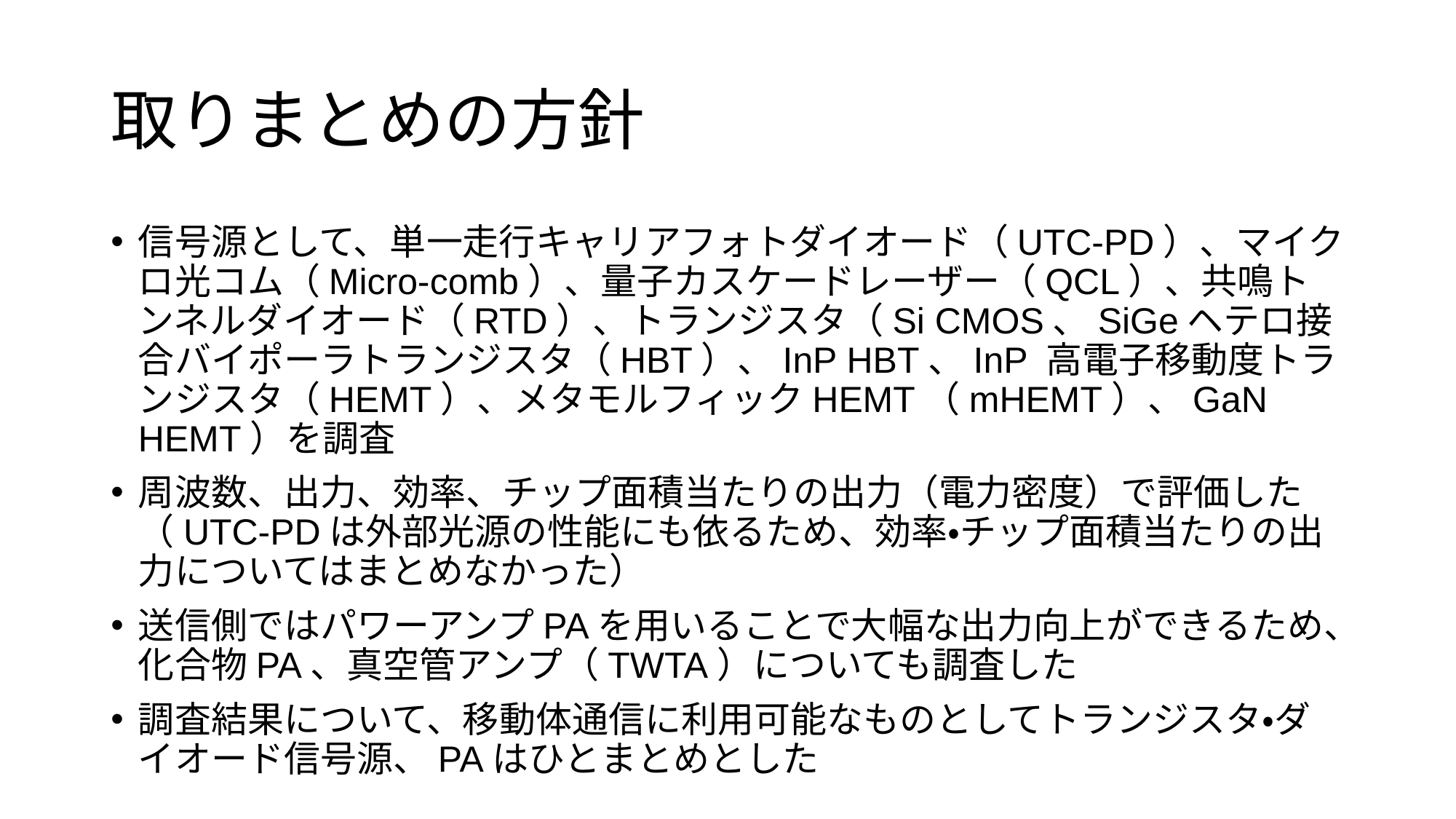

# 取りまとめの方針
信号源として、単一走行キャリアフォトダイオード（UTC-PD）、マイクロ光コム（Micro-comb）、量子カスケードレーザー（QCL）、共鳴トンネルダイオード（RTD）、トランジスタ（Si CMOS、SiGeヘテロ接合バイポーラトランジスタ（HBT）、InP HBT、InP 高電子移動度トランジスタ（HEMT）、メタモルフィックHEMT（mHEMT）、GaN HEMT）を調査
周波数、出力、効率、チップ面積当たりの出力（電力密度）で評価した
（UTC-PDは外部光源の性能にも依るため、効率・チップ面積当たりの出力についてはまとめなかった）
送信側ではパワーアンプPAを用いることで大幅な出力向上ができるため、化合物PA、真空管アンプ（TWTA）についても調査した
調査結果について、移動体通信に利用可能なものとしてトランジスタ・ダイオード信号源、PAはひとまとめとした